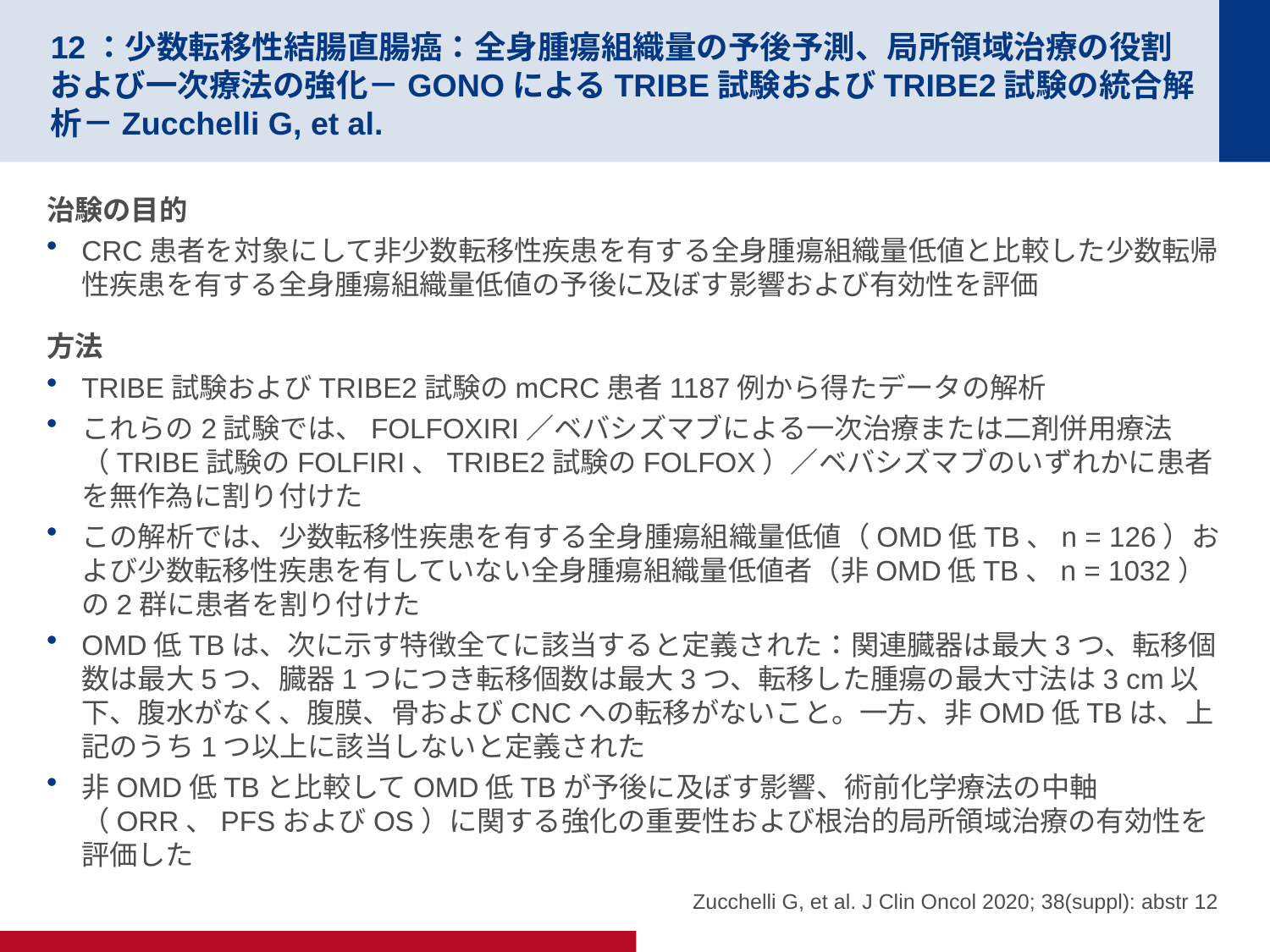

# 12：少数転移性結腸直腸癌：全身腫瘍組織量の予後予測、局所領域治療の役割および一次療法の強化－GONOによるTRIBE試験およびTRIBE2試験の統合解析－Zucchelli G, et al.
治験の目的
CRC患者を対象にして非少数転移性疾患を有する全身腫瘍組織量低値と比較した少数転帰性疾患を有する全身腫瘍組織量低値の予後に及ぼす影響および有効性を評価
方法
TRIBE試験およびTRIBE2試験のmCRC患者1187例から得たデータの解析
これらの2試験では、FOLFOXIRI／ベバシズマブによる一次治療または二剤併用療法（TRIBE試験のFOLFIRI、TRIBE2試験のFOLFOX）／ベバシズマブのいずれかに患者を無作為に割り付けた
この解析では、少数転移性疾患を有する全身腫瘍組織量低値（OMD低TB、n = 126）および少数転移性疾患を有していない全身腫瘍組織量低値者（非OMD低TB、n = 1032）の2群に患者を割り付けた
OMD低TBは、次に示す特徴全てに該当すると定義された：関連臓器は最大3つ、転移個数は最大5つ、臓器1つにつき転移個数は最大3つ、転移した腫瘍の最大寸法は3 cm以下、腹水がなく、腹膜、骨およびCNCへの転移がないこと。一方、非OMD低TBは、上記のうち1つ以上に該当しないと定義された
非OMD低TBと比較してOMD低TBが予後に及ぼす影響、術前化学療法の中軸（ORR、PFSおよびOS）に関する強化の重要性および根治的局所領域治療の有効性を評価した
Zucchelli G, et al. J Clin Oncol 2020; 38(suppl): abstr 12